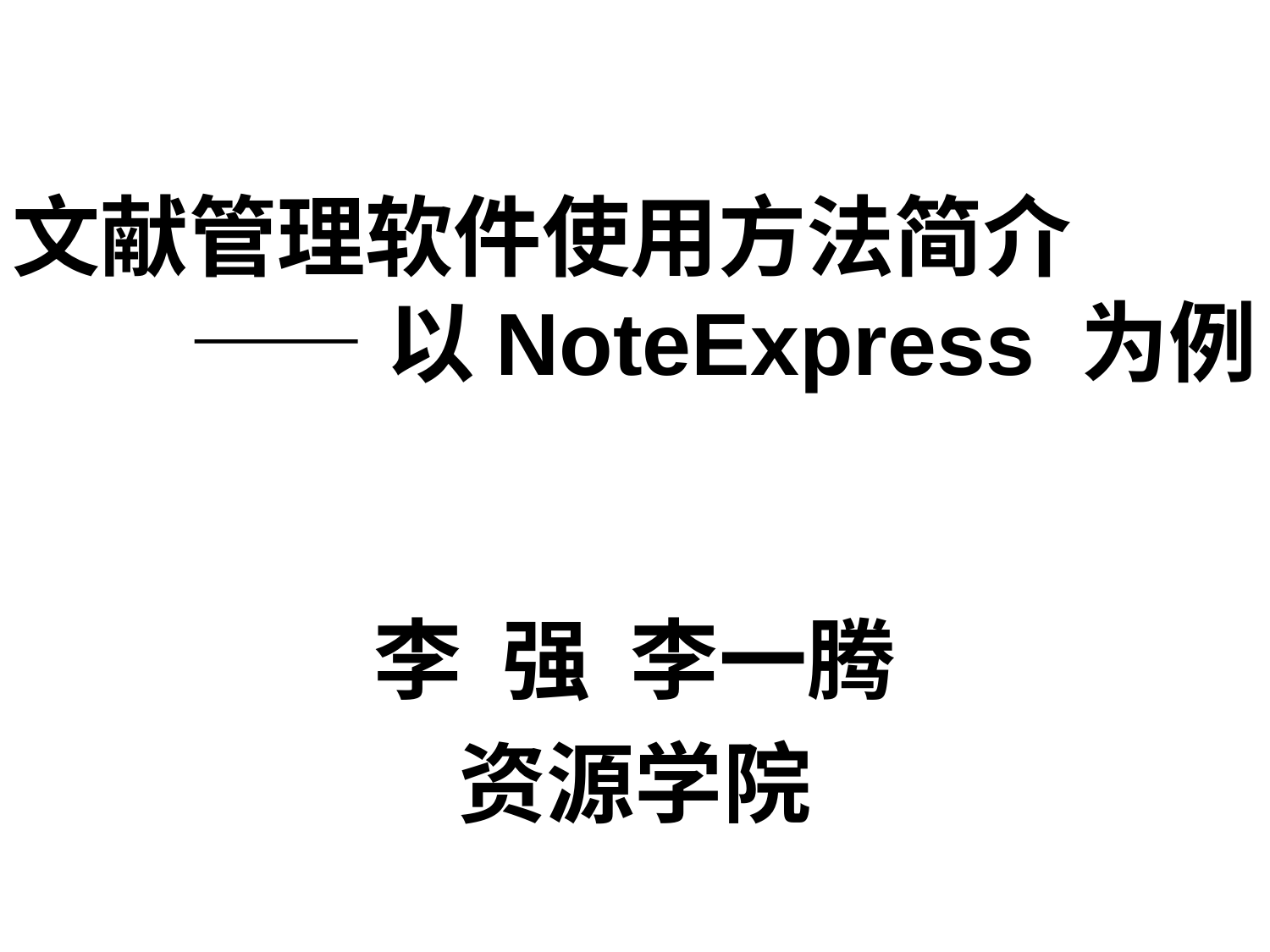

文献管理软件使用方法简介
——以NoteExpress 为例
李  强  李一腾
资源学院